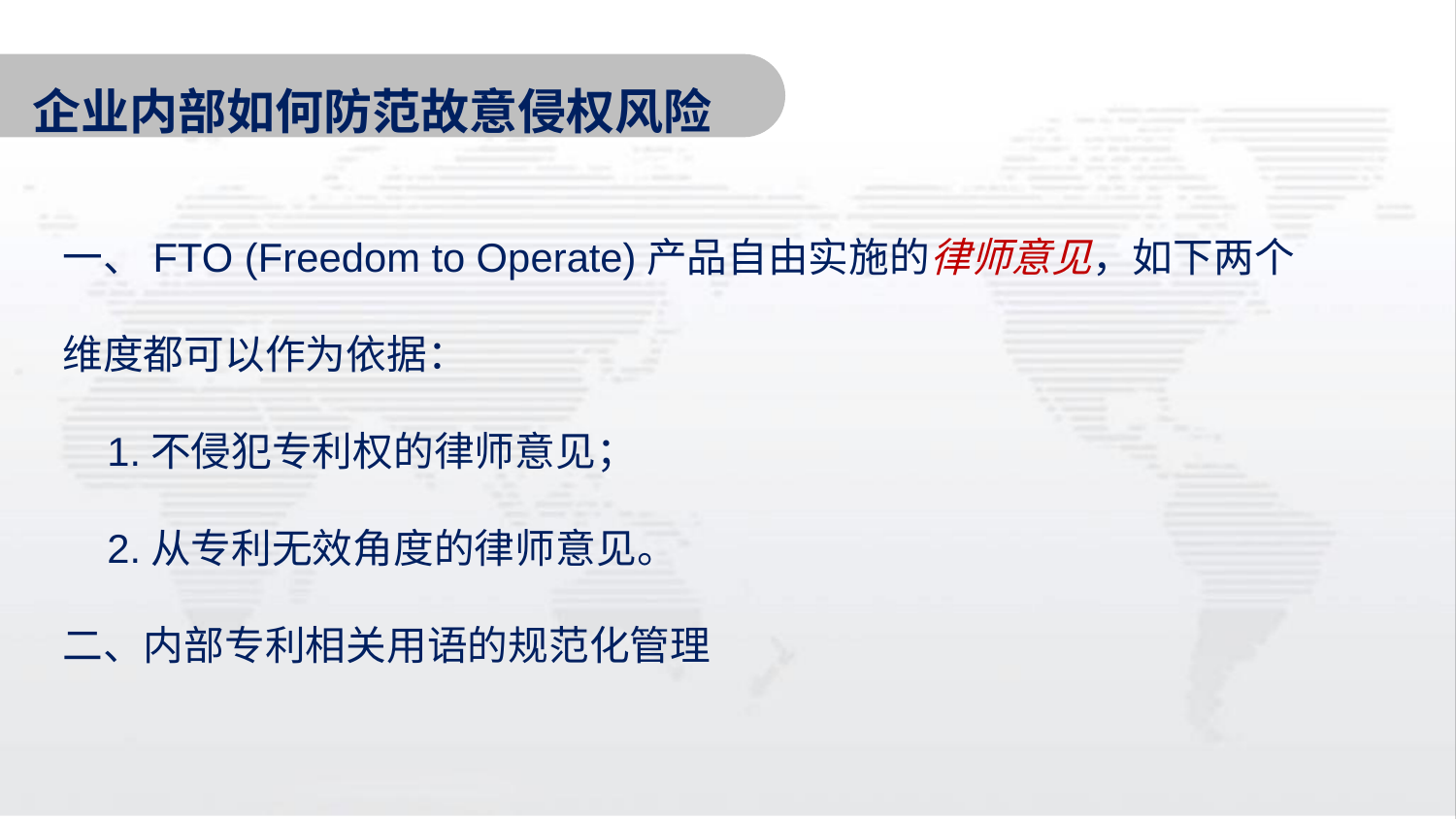

企业内部如何防范故意侵权风险
一、FTO (Freedom to Operate)产品自由实施的律师意见，如下两个维度都可以作为依据：
    1.不侵犯专利权的律师意见；
    2.从专利无效角度的律师意见。
二、内部专利相关用语的规范化管理